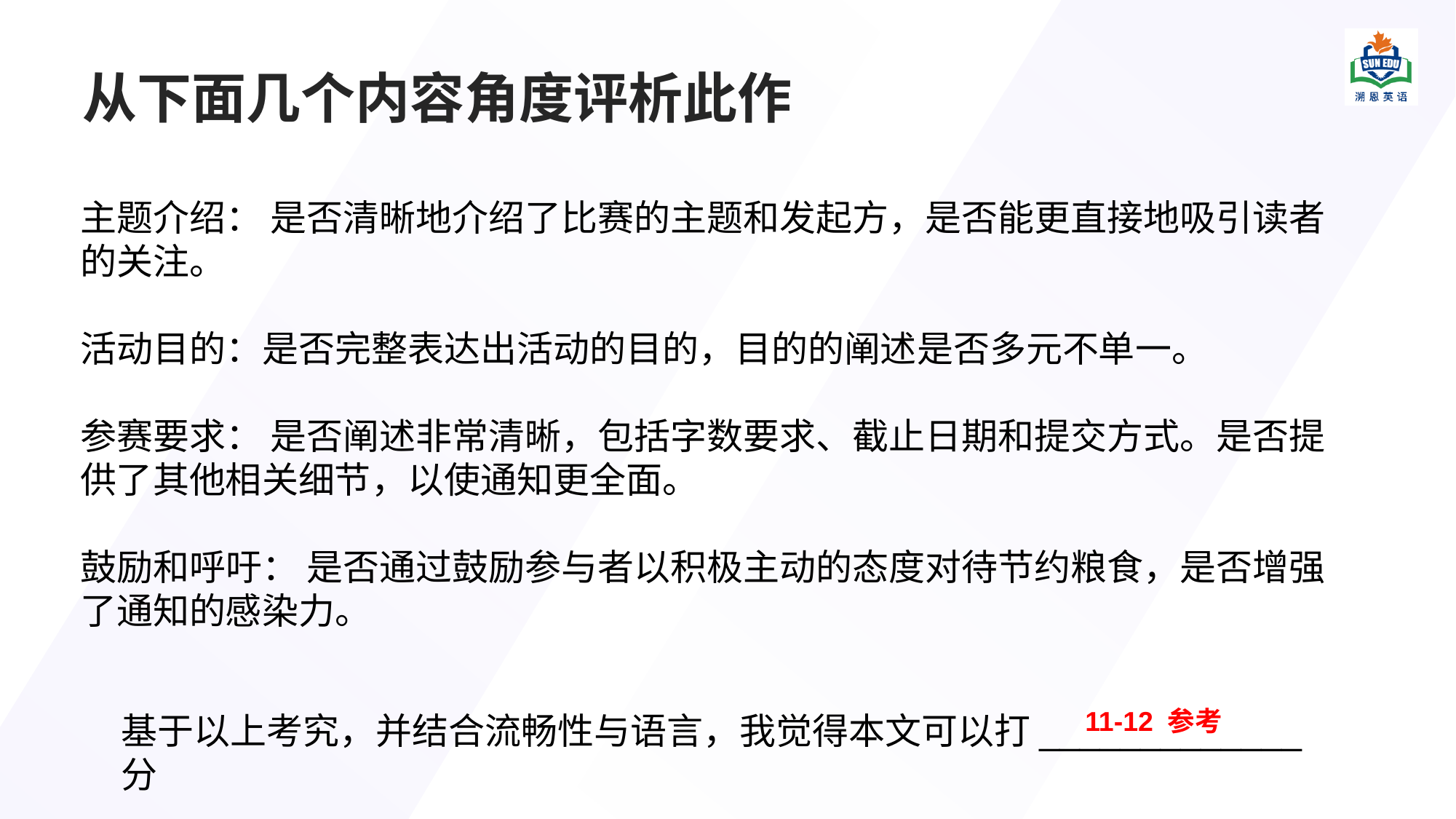

# 从下面几个内容角度评析此作
主题介绍： 是否清晰地介绍了比赛的主题和发起方，是否能更直接地吸引读者的关注。

活动目的：是否完整表达出活动的目的，目的的阐述是否多元不单一。

参赛要求： 是否阐述非常清晰，包括字数要求、截止日期和提交方式。是否提供了其他相关细节，以使通知更全面。

鼓励和呼吁： 是否通过鼓励参与者以积极主动的态度对待节约粮食，是否增强了通知的感染力。
11-12 参考
基于以上考究，并结合流畅性与语言，我觉得本文可以打_____________分